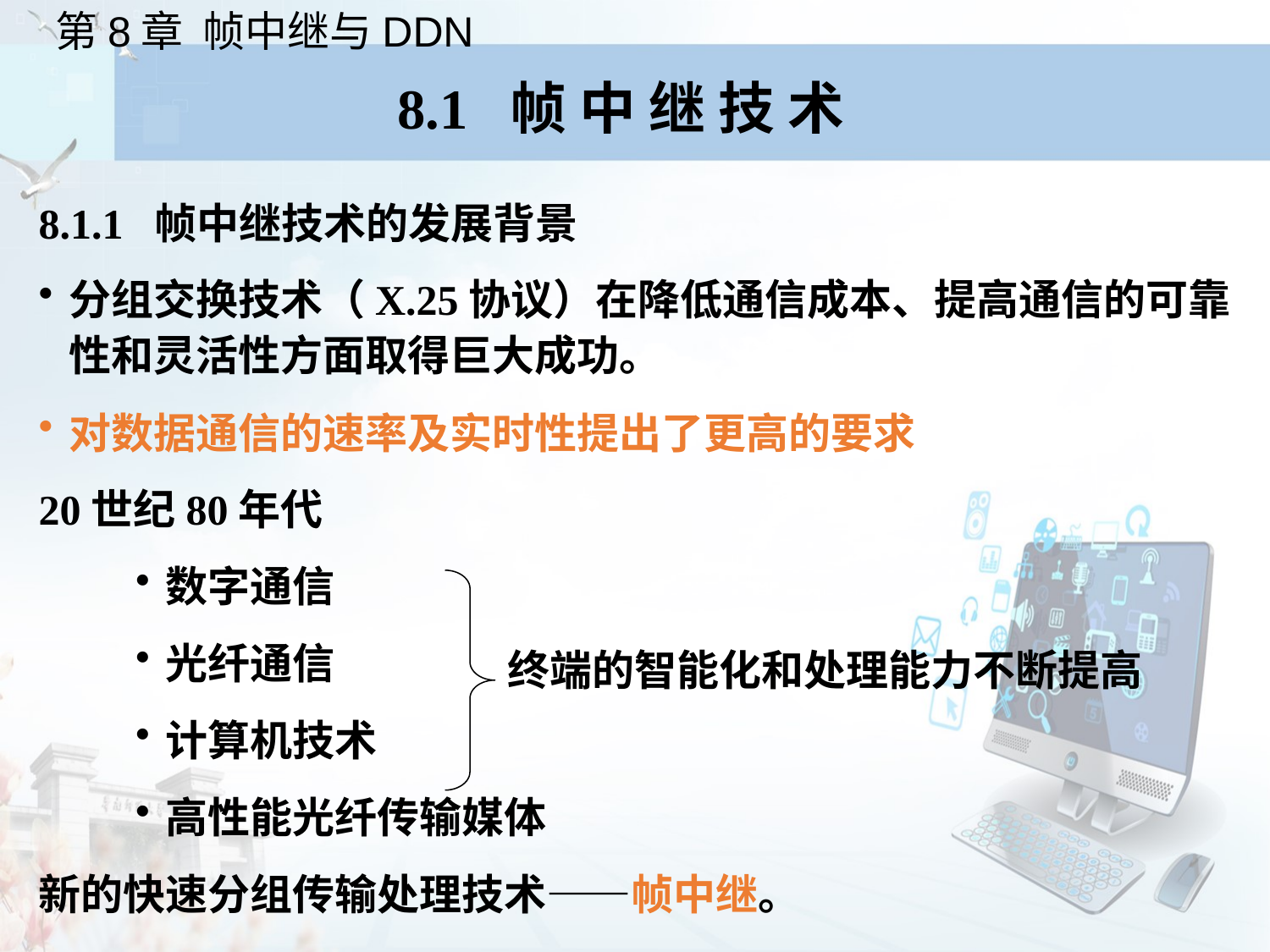

8.1  帧 中 继 技 术
8.1.1  帧中继技术的发展背景
分组交换技术（X.25协议）在降低通信成本、提高通信的可靠性和灵活性方面取得巨大成功。
对数据通信的速率及实时性提出了更高的要求
20世纪80年代
数字通信
光纤通信
计算机技术
高性能光纤传输媒体
新的快速分组传输处理技术——帧中继。

终端的智能化和处理能力不断提高